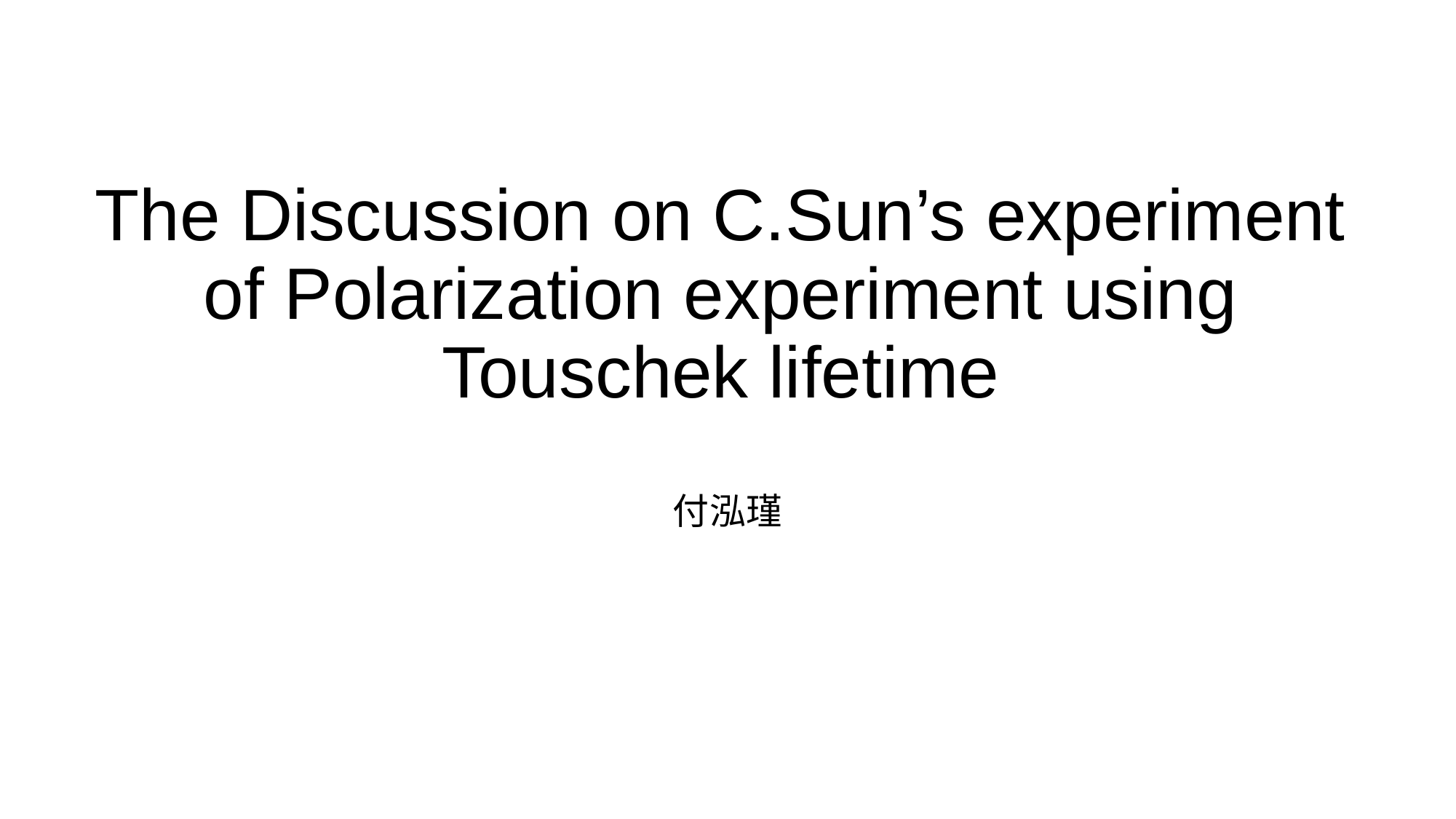

# The Discussion on C.Sun’s experiment of Polarization experiment using Touschek lifetime
付泓瑾